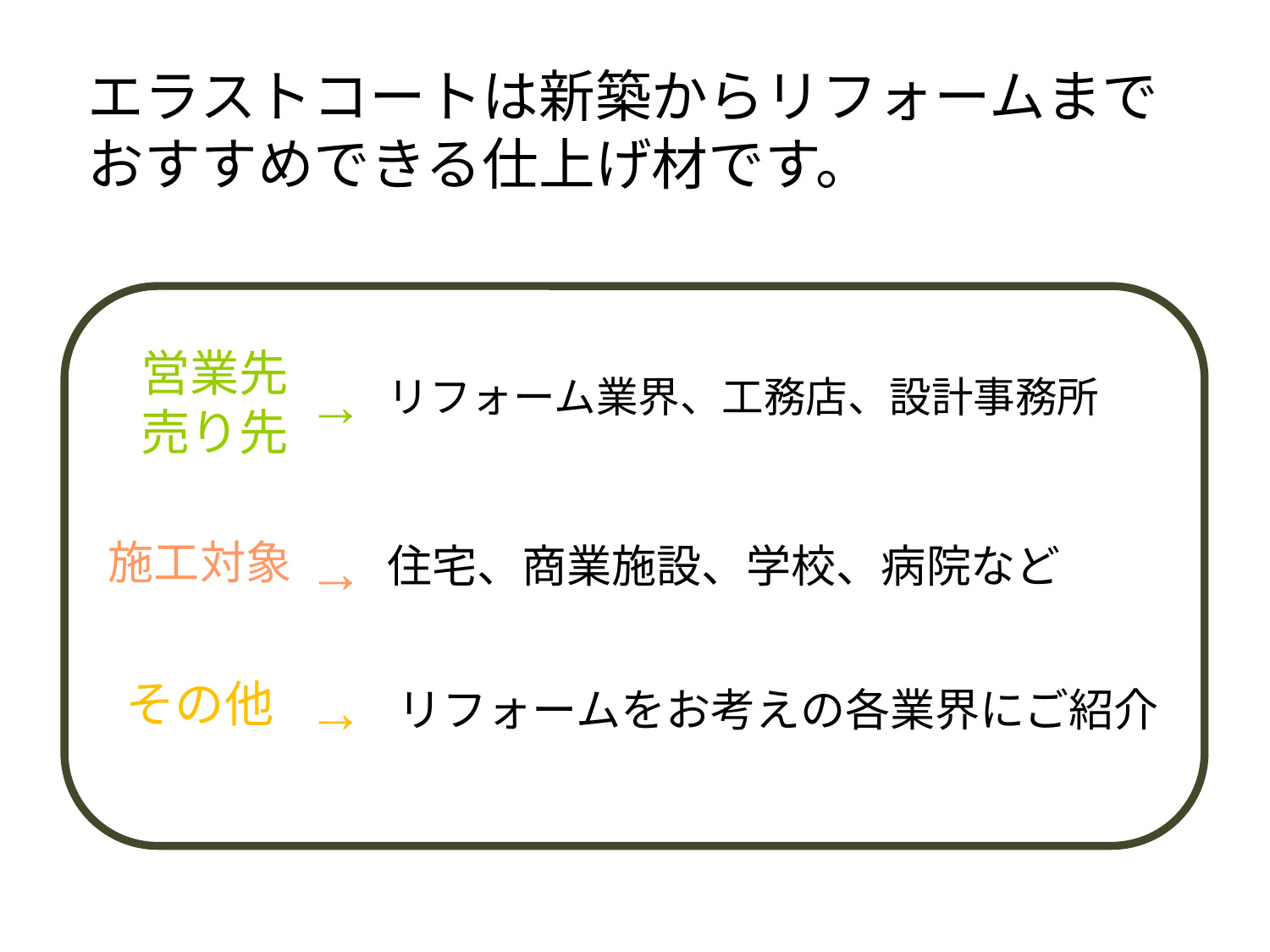

# エラストコートは新築からリフォームまでおすすめできる仕上げ材です。

営業先
売り先
リフォーム業界、工務店、設計事務所
→
住宅、商業施設、学校、病院など
施工対象
→
その他
→
リフォームをお考えの各業界にご紹介